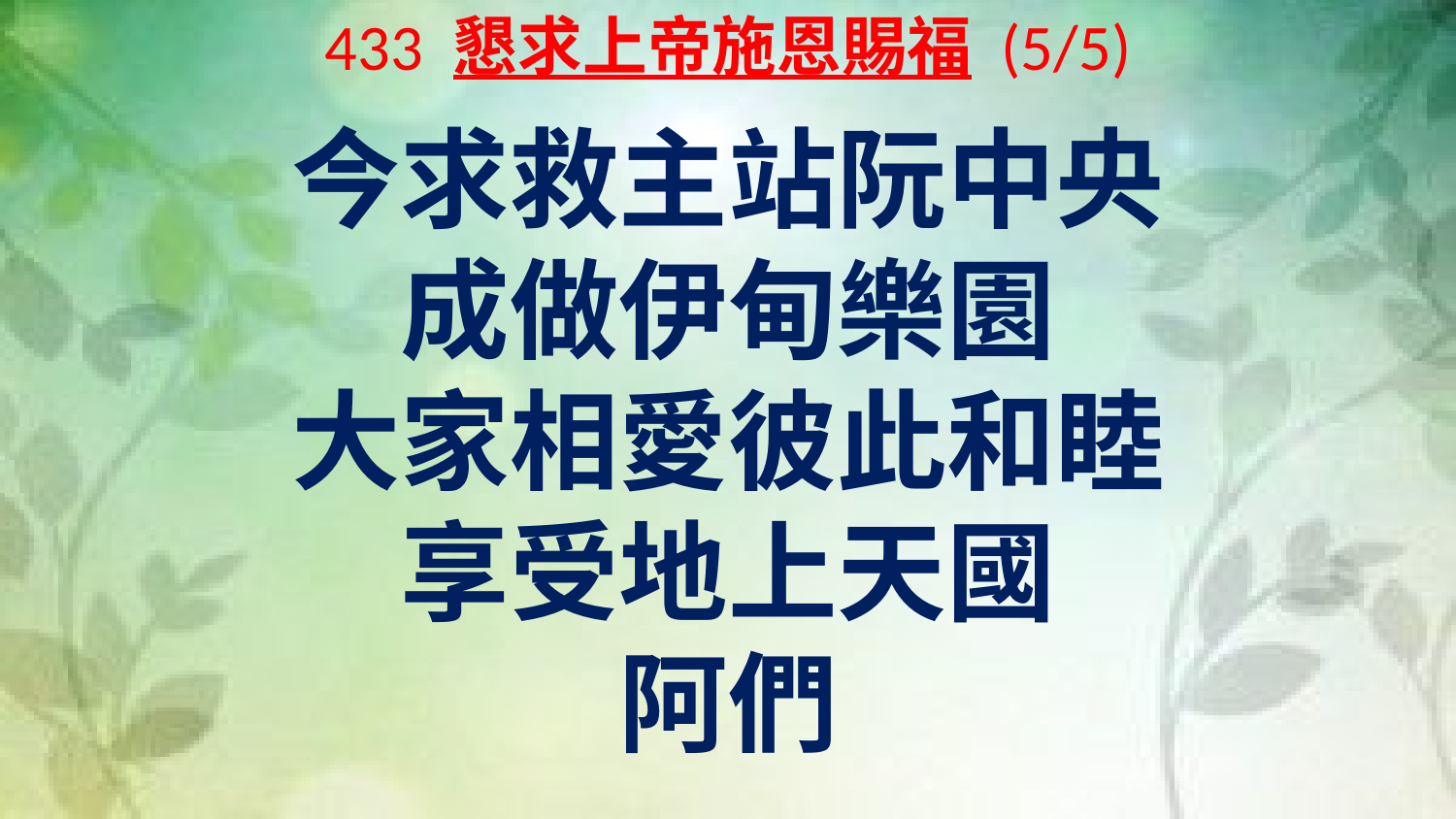

# 433 懇求上帝施恩賜福 (5/5)
今求救主站阮中央
成做伊甸樂園
大家相愛彼此和睦
享受地上天國
阿們